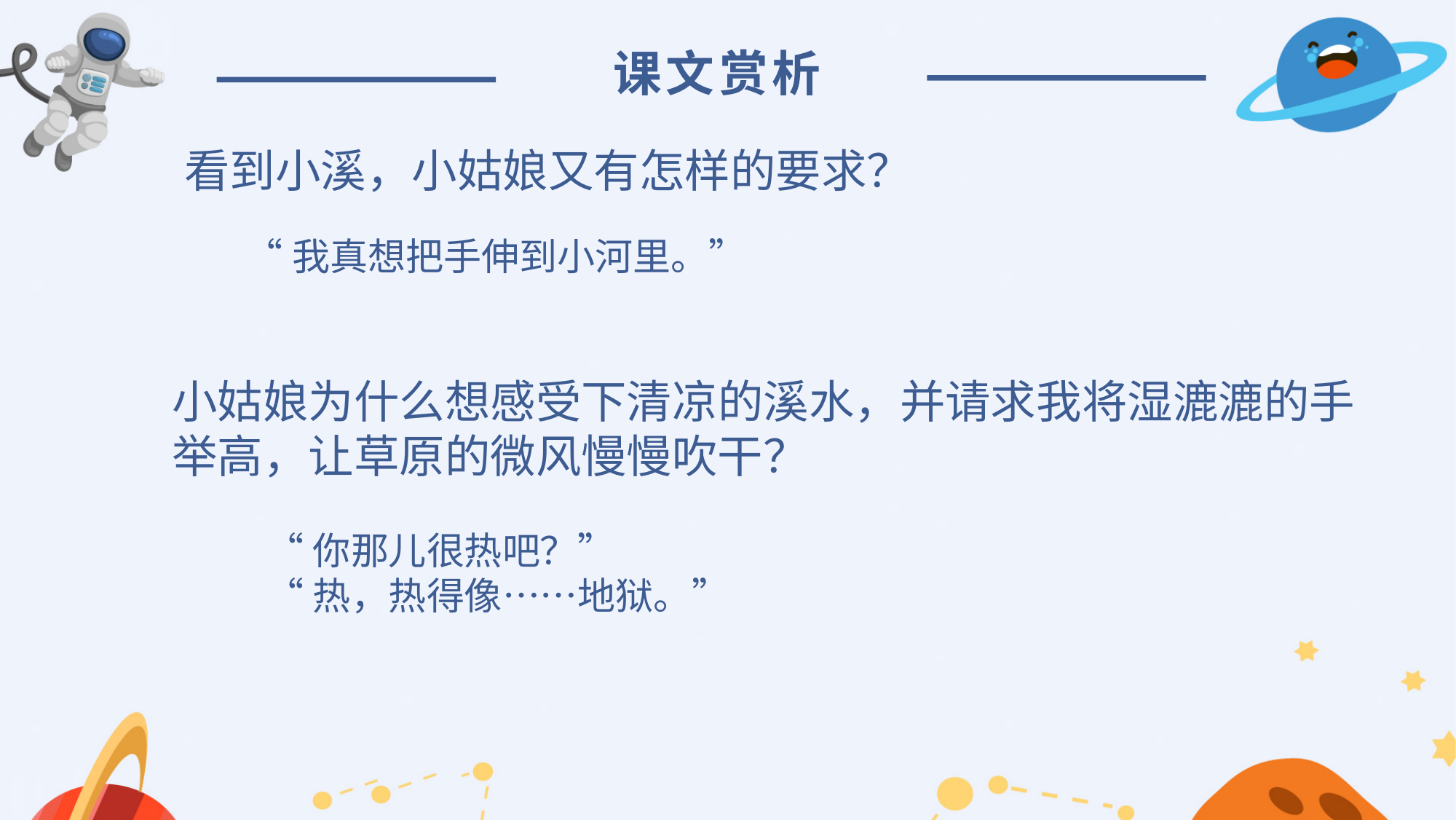

课文赏析

看到小溪，小姑娘又有怎样的要求？
“我真想把手伸到小河里。”
小姑娘为什么想感受下清凉的溪水，并请求我将湿漉漉的手举高，让草原的微风慢慢吹干？
“你那儿很热吧？”
“热，热得像……地狱。”